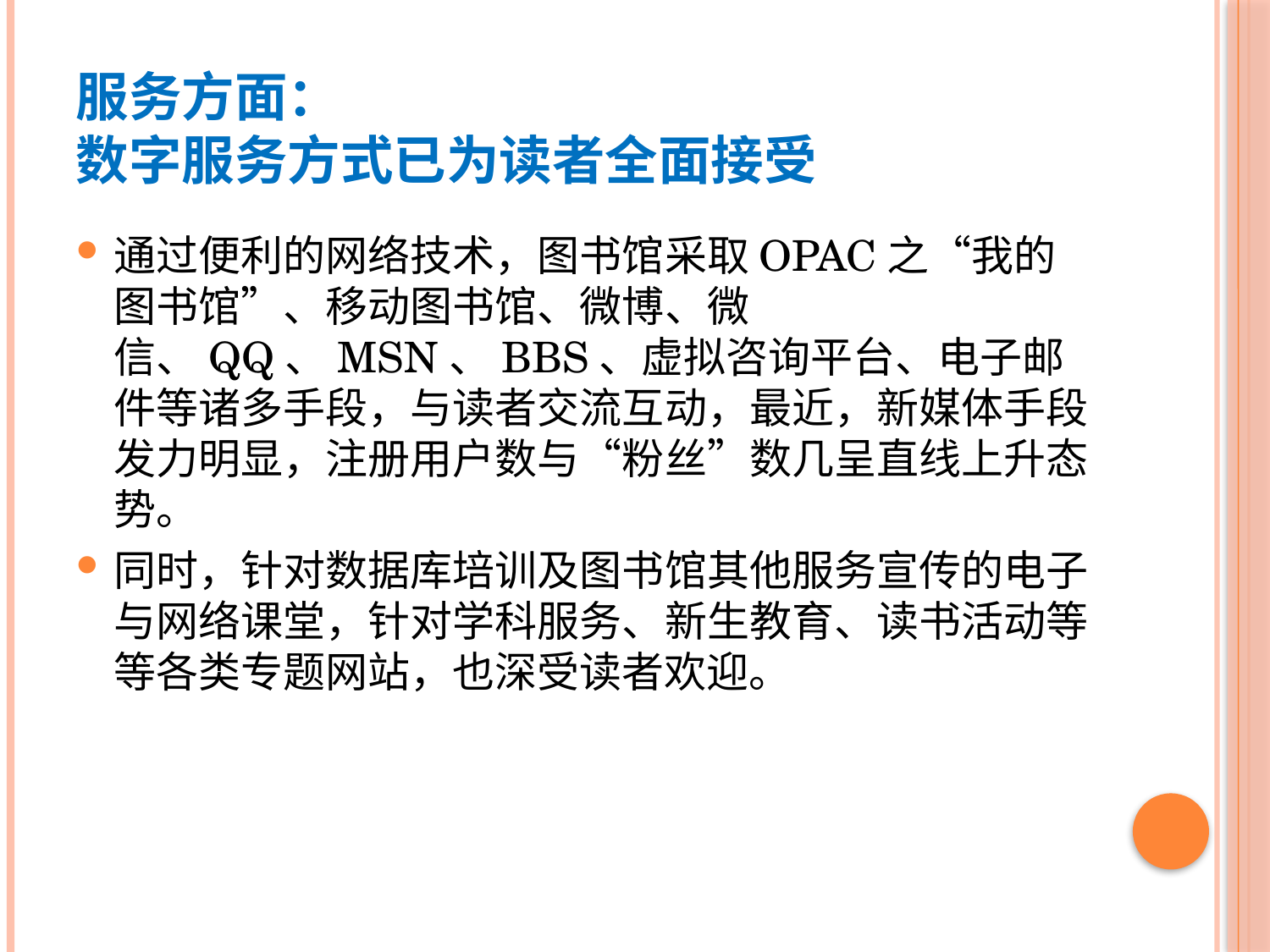

# 服务方面： 数字服务方式已为读者全面接受
通过便利的网络技术，图书馆采取OPAC之“我的图书馆”、移动图书馆、微博、微信、QQ、MSN、BBS、虚拟咨询平台、电子邮件等诸多手段，与读者交流互动，最近，新媒体手段发力明显，注册用户数与“粉丝”数几呈直线上升态势。
同时，针对数据库培训及图书馆其他服务宣传的电子与网络课堂，针对学科服务、新生教育、读书活动等等各类专题网站，也深受读者欢迎。